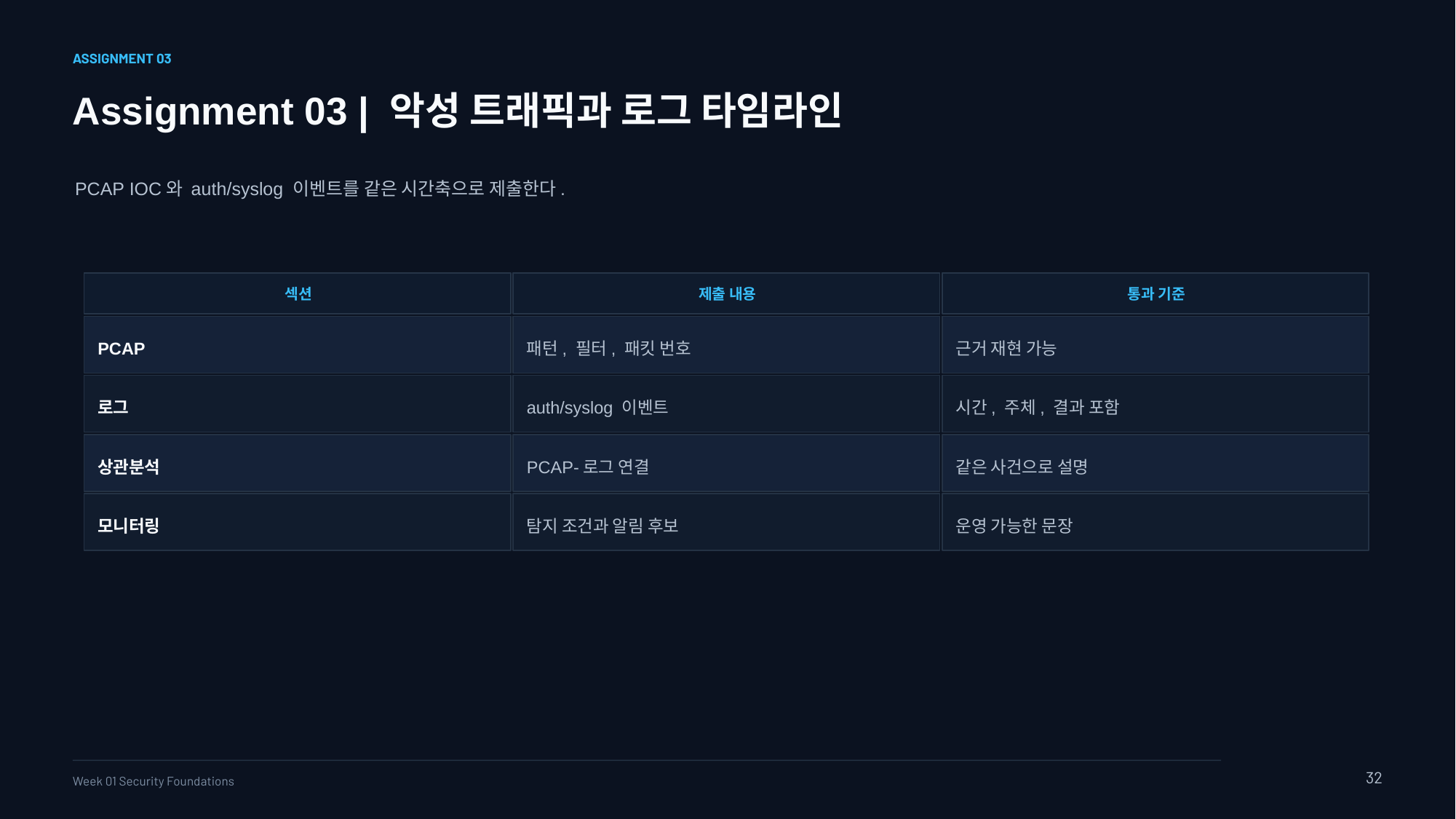

ASSIGNMENT 03
Assignment 03 | 악성 트래픽과 로그 타임라인
PCAP IOC와 auth/syslog 이벤트를 같은 시간축으로 제출한다.

섹션
제출 내용
통과 기준

PCAP
패턴, 필터, 패킷 번호
근거 재현 가능

로그
auth/syslog 이벤트
시간, 주체, 결과 포함

상관분석
PCAP-로그 연결
같은 사건으로 설명

모니터링
탐지 조건과 알림 후보
운영 가능한 문장

32
Week 01 Security Foundations